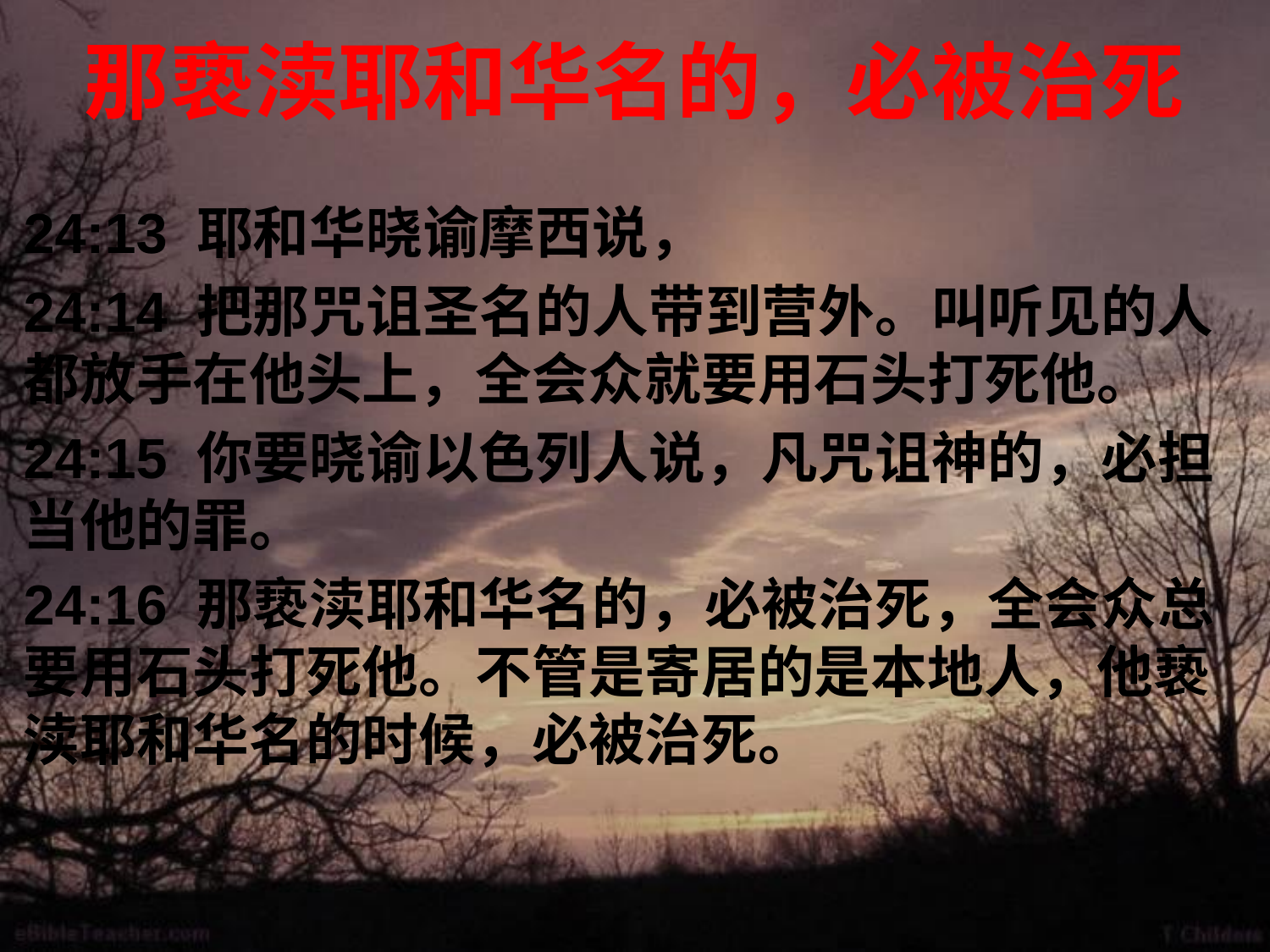

# 那亵渎耶和华名的，必被治死
24:13 耶和华晓谕摩西说，
24:14 把那咒诅圣名的人带到营外。叫听见的人都放手在他头上，全会众就要用石头打死他。
24:15 你要晓谕以色列人说，凡咒诅神的，必担当他的罪。
24:16 那亵渎耶和华名的，必被治死，全会众总要用石头打死他。不管是寄居的是本地人，他亵渎耶和华名的时候，必被治死。